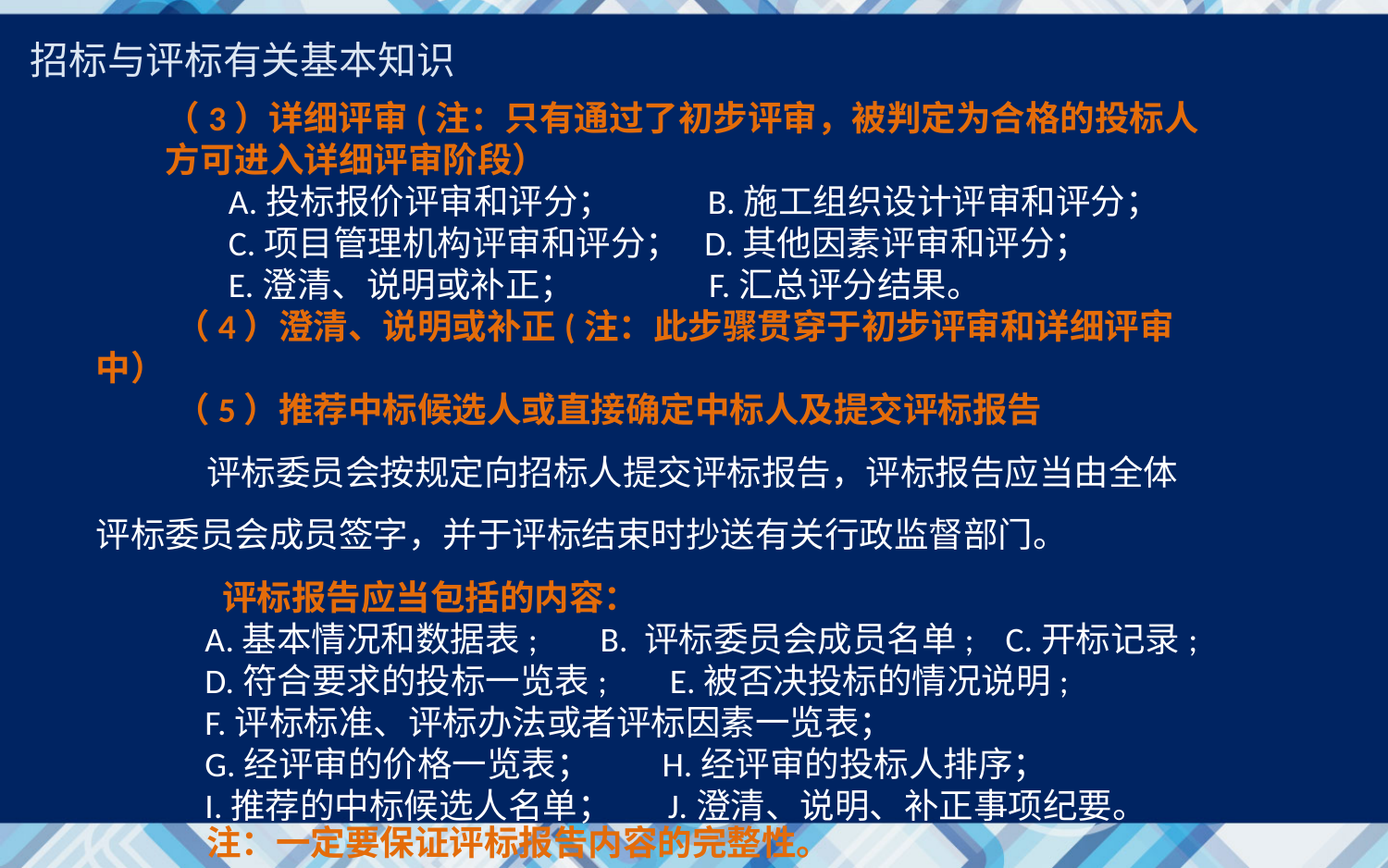

招标与评标有关基本知识
（3）详细评审(注：只有通过了初步评审，被判定为合格的投标人方可进入详细评审阶段）
        A.投标报价评审和评分；           B.施工组织设计评审和评分；
        C.项目管理机构评审和评分；  D.其他因素评审和评分；
        E.澄清、说明或补正；                F.汇总评分结果。
         （4）澄清、说明或补正(注：此步骤贯穿于初步评审和详细评审中）
         （5）推荐中标候选人或直接确定中标人及提交评标报告
             评标委员会按规定向招标人提交评标报告，评标报告应当由全体评标委员会成员签字，并于评标结束时抄送有关行政监督部门。
               评标报告应当包括的内容：
     A.基本情况和数据表;        B. 评标委员会成员名单;    C.开标记录;
     D.符合要求的投标一览表;        E.被否决投标的情况说明;
     F.评标标准、评标办法或者评标因素一览表；
     G.经评审的价格一览表；        H.经评审的投标人排序；
     I.推荐的中标候选人名单；      J.澄清、说明、补正事项纪要。
             注：一定要保证评标报告内容的完整性。